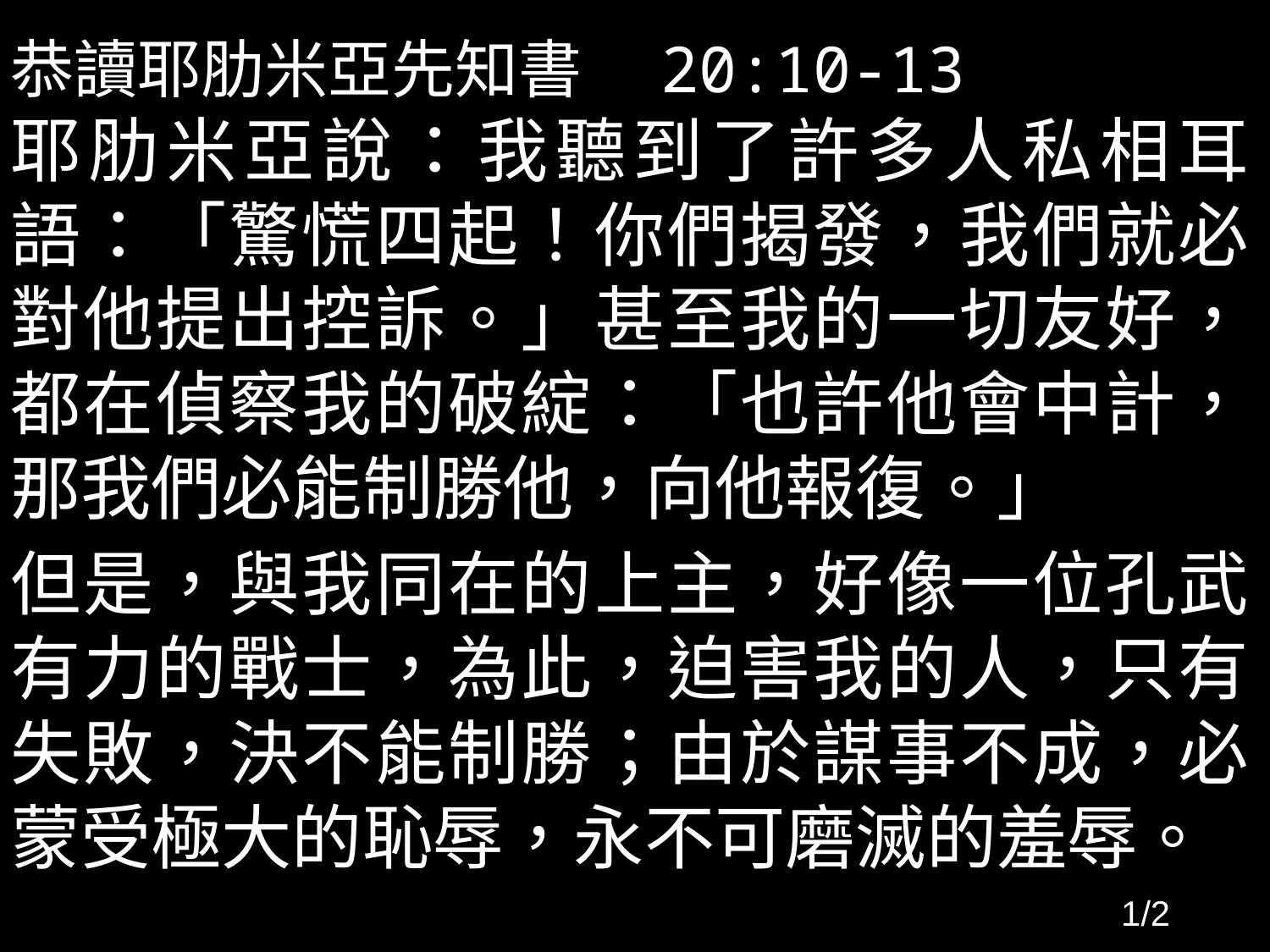

恭讀耶肋米亞先知書　20:10-13
耶肋米亞說：我聽到了許多人私相耳語：「驚慌四起！你們揭發，我們就必對他提出控訴。」甚至我的一切友好，都在偵察我的破綻：「也許他會中計，那我們必能制勝他，向他報復。」
但是，與我同在的上主，好像一位孔武有力的戰士，為此，迫害我的人，只有失敗，決不能制勝；由於謀事不成，必蒙受極大的恥辱，永不可磨滅的羞辱。
1/2